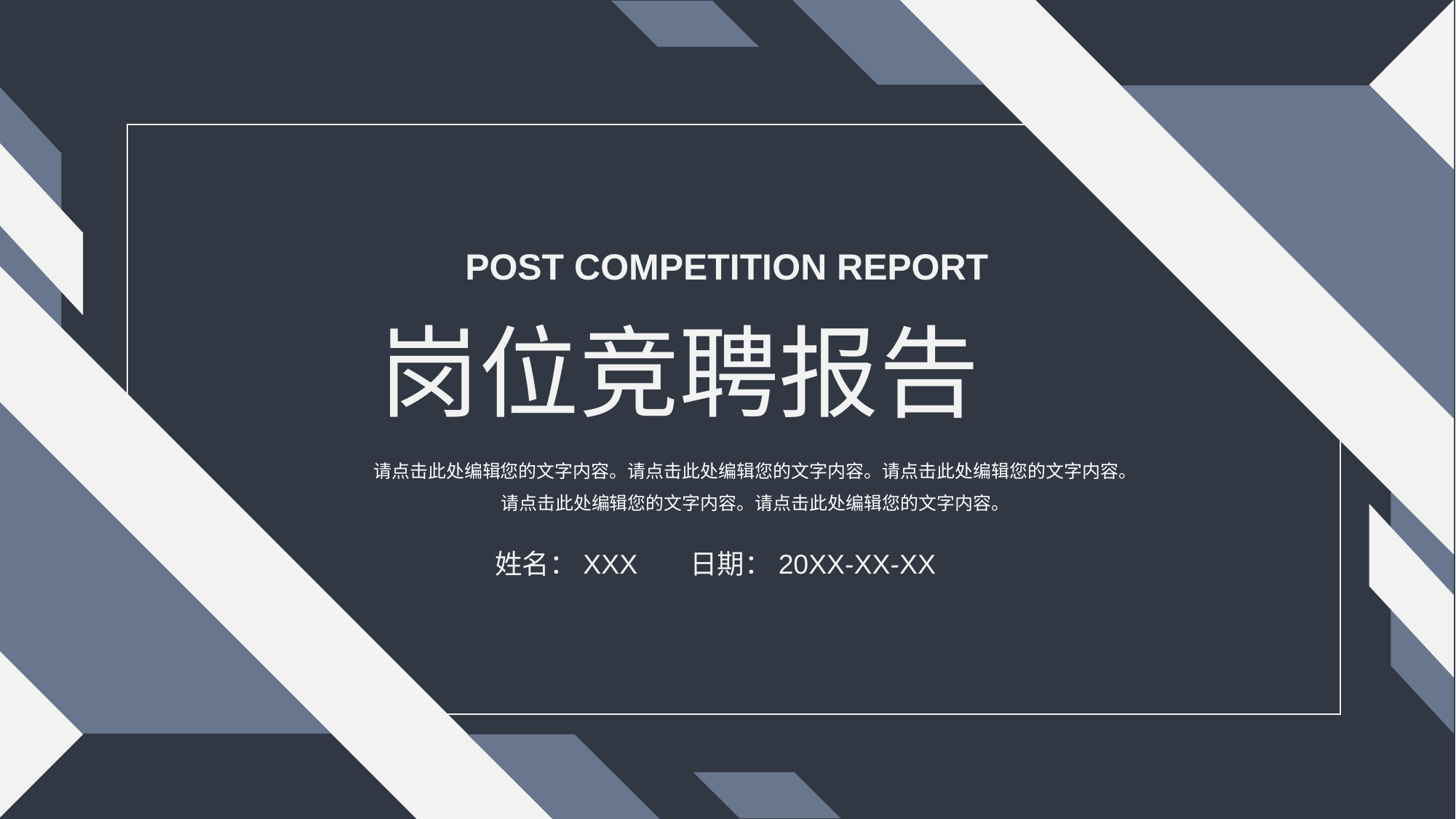

POST COMPETITION REPORT
岗位竞聘报告
请点击此处编辑您的文字内容。请点击此处编辑您的文字内容。请点击此处编辑您的文字内容。请点击此处编辑您的文字内容。请点击此处编辑您的文字内容。
姓名：XXX      日期：20XX-XX-XX